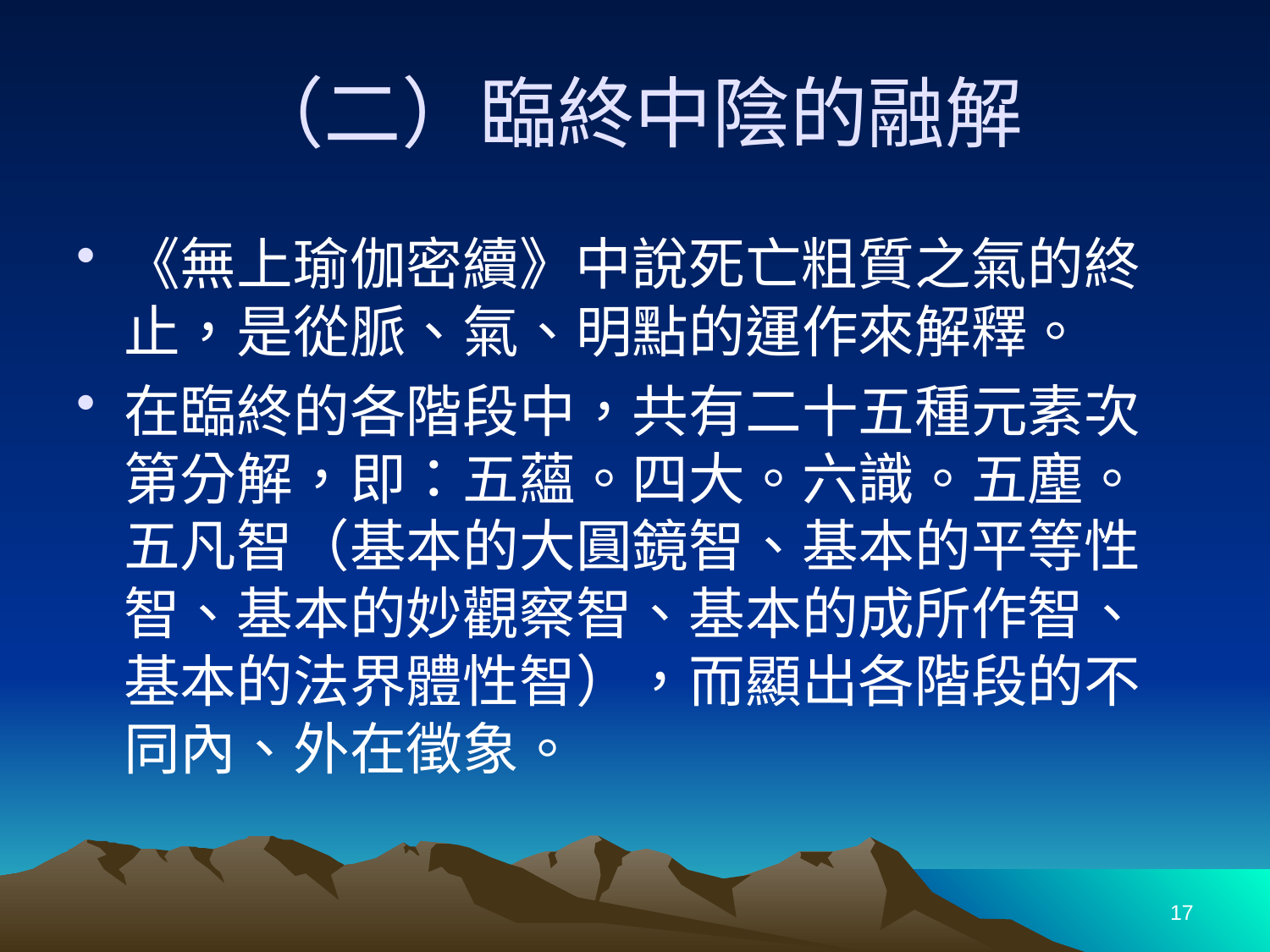

# （二）臨終中陰的融解
《無上瑜伽密續》中說死亡粗質之氣的終止，是從脈、氣、明點的運作來解釋。
在臨終的各階段中，共有二十五種元素次第分解，即：五蘊。四大。六識。五塵。五凡智（基本的大圓鏡智、基本的平等性智、基本的妙觀察智、基本的成所作智、基本的法界體性智），而顯出各階段的不同內、外在徵象。
17